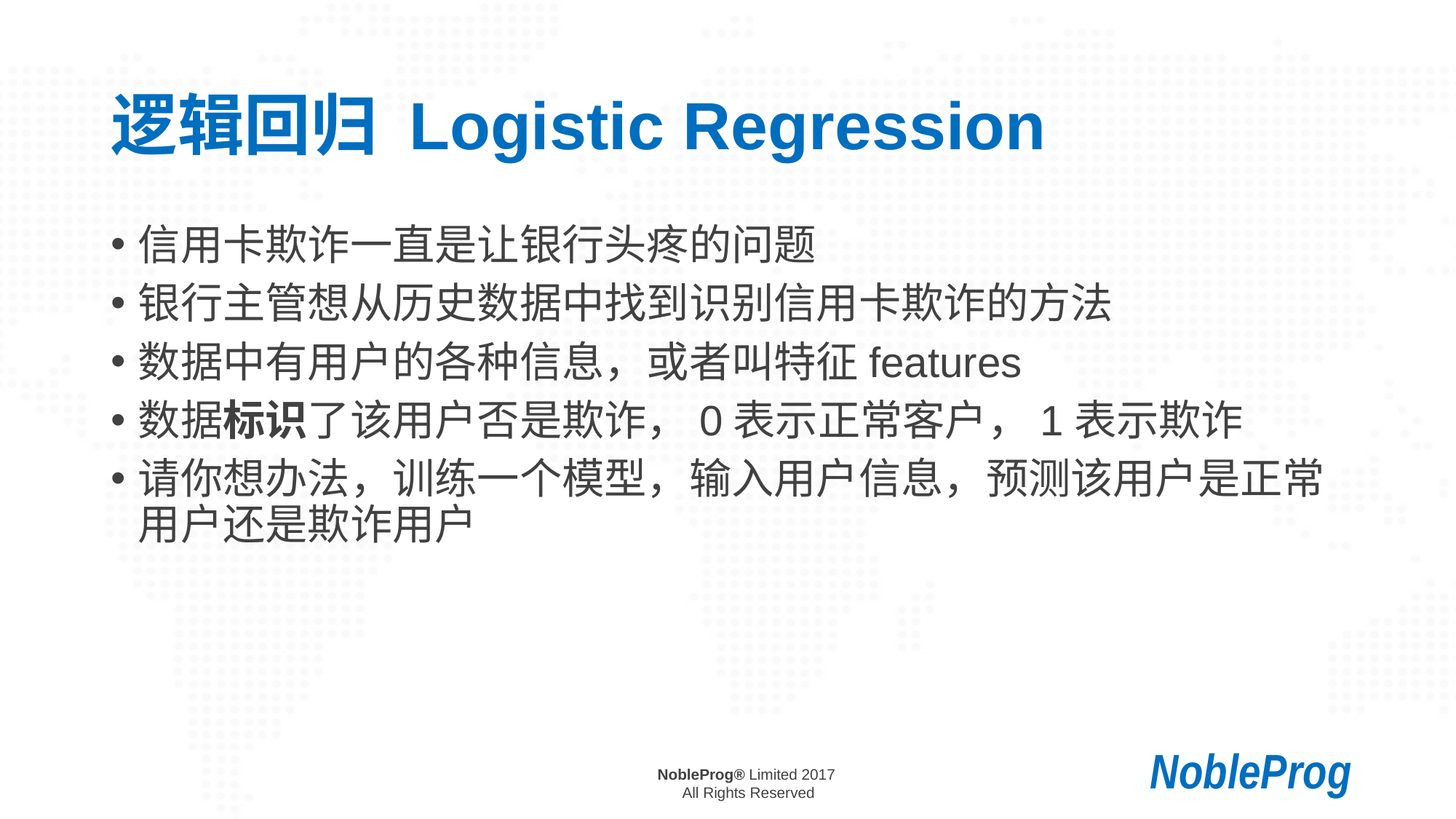

# 逻辑回归 Logistic Regression
信用卡欺诈一直是让银行头疼的问题
银行主管想从历史数据中找到识别信用卡欺诈的方法
数据中有用户的各种信息，或者叫特征features
数据标识了该用户否是欺诈，0表示正常客户，1表示欺诈
请你想办法，训练一个模型，输入用户信息，预测该用户是正常用户还是欺诈用户